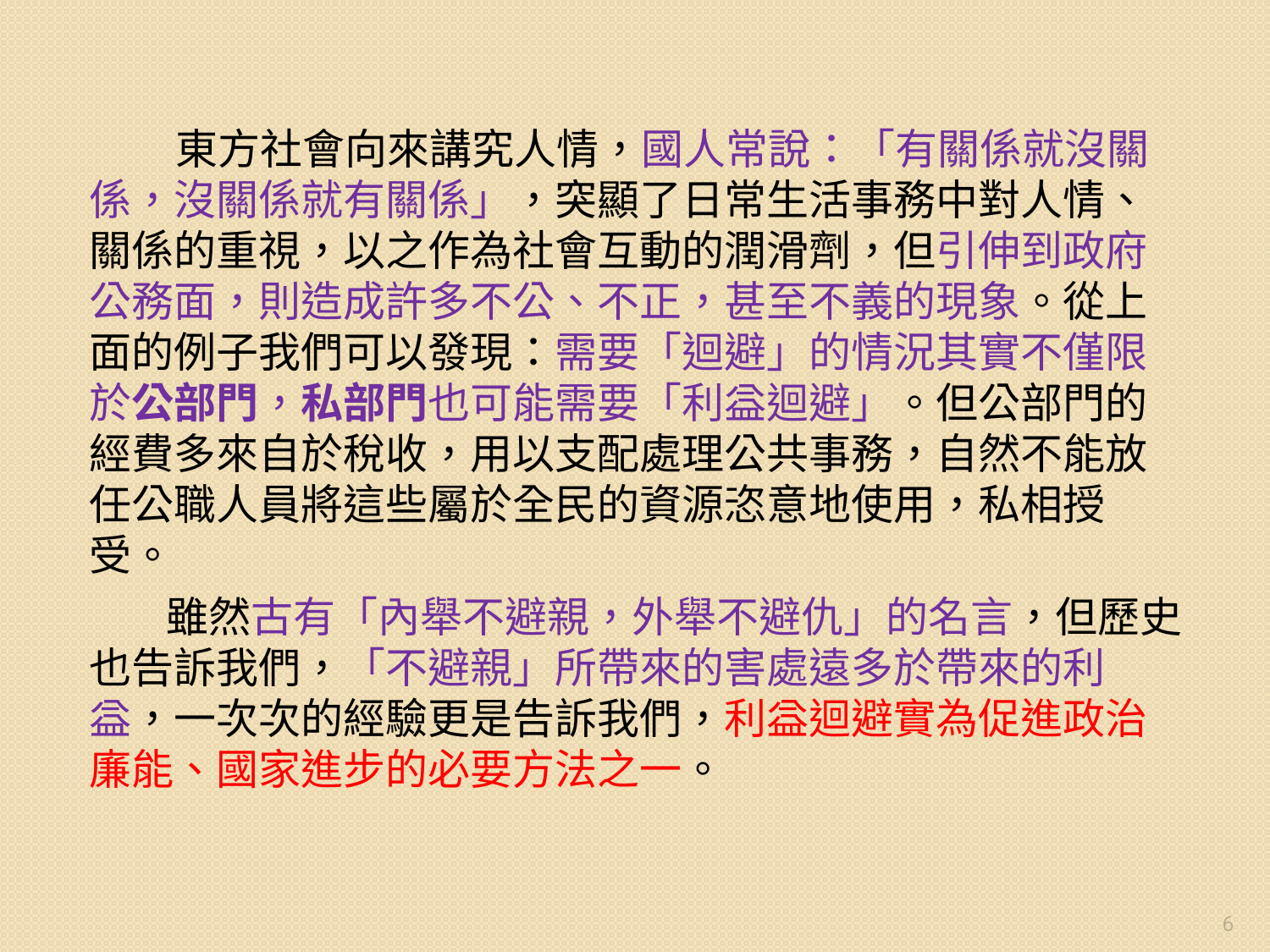

東方社會向來講究人情，國人常說：「有關係就沒關係，沒關係就有關係」，突顯了日常生活事務中對人情、關係的重視，以之作為社會互動的潤滑劑，但引伸到政府公務面，則造成許多不公、不正，甚至不義的現象。從上面的例子我們可以發現：需要「迴避」的情況其實不僅限於公部門，私部門也可能需要「利益迴避」。但公部門的經費多來自於稅收，用以支配處理公共事務，自然不能放任公職人員將這些屬於全民的資源恣意地使用，私相授受。
       雖然古有「內舉不避親，外舉不避仇」的名言，但歷史也告訴我們，「不避親」所帶來的害處遠多於帶來的利益，一次次的經驗更是告訴我們，利益迴避實為促進政治廉能、國家進步的必要方法之一。
6